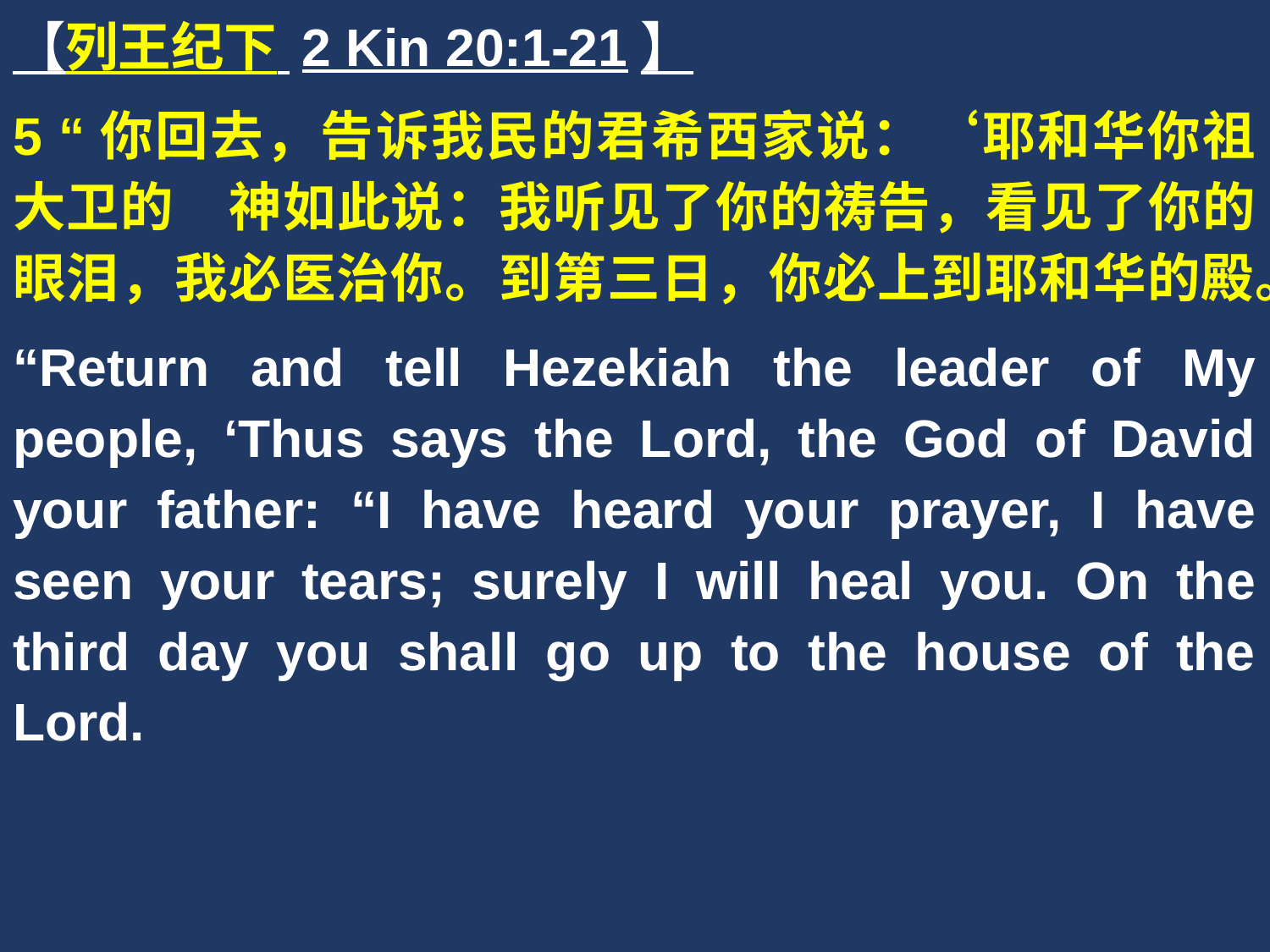

【列王纪下 2 Kin 20:1-21】
5 “你回去，告诉我民的君希西家说：‘耶和华你祖大卫的　神如此说：我听见了你的祷告，看见了你的眼泪，我必医治你。到第三日，你必上到耶和华的殿。
“Return and tell Hezekiah the leader of My people, ‘Thus says the Lord, the God of David your father: “I have heard your prayer, I have seen your tears; surely I will heal you. On the third day you shall go up to the house of the Lord.